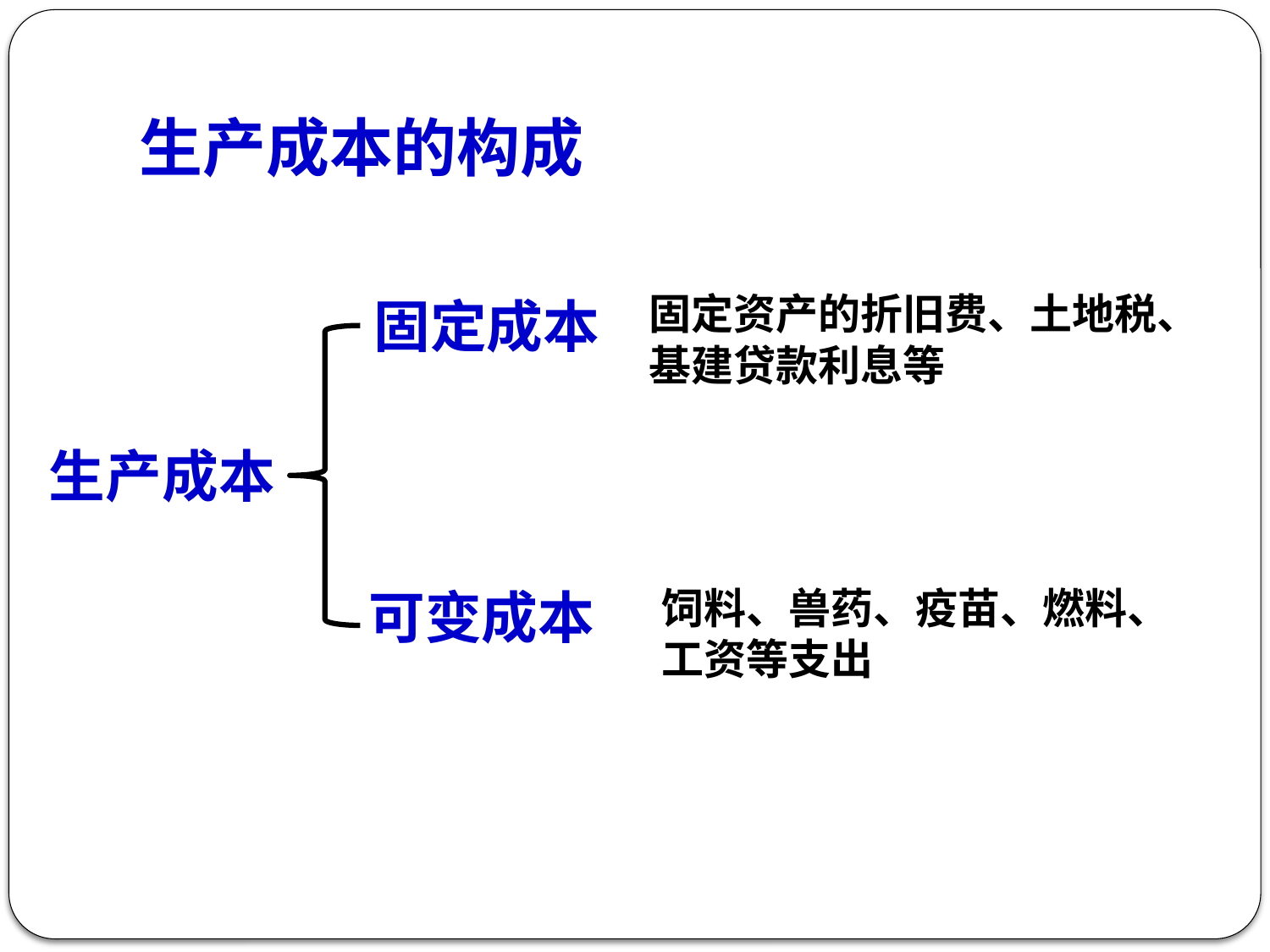

# 生产成本的构成
固定资产的折旧费、土地税、
基建贷款利息等
固定成本

生产成本
可变成本
饲料、兽药、疫苗、燃料、
工资等支出